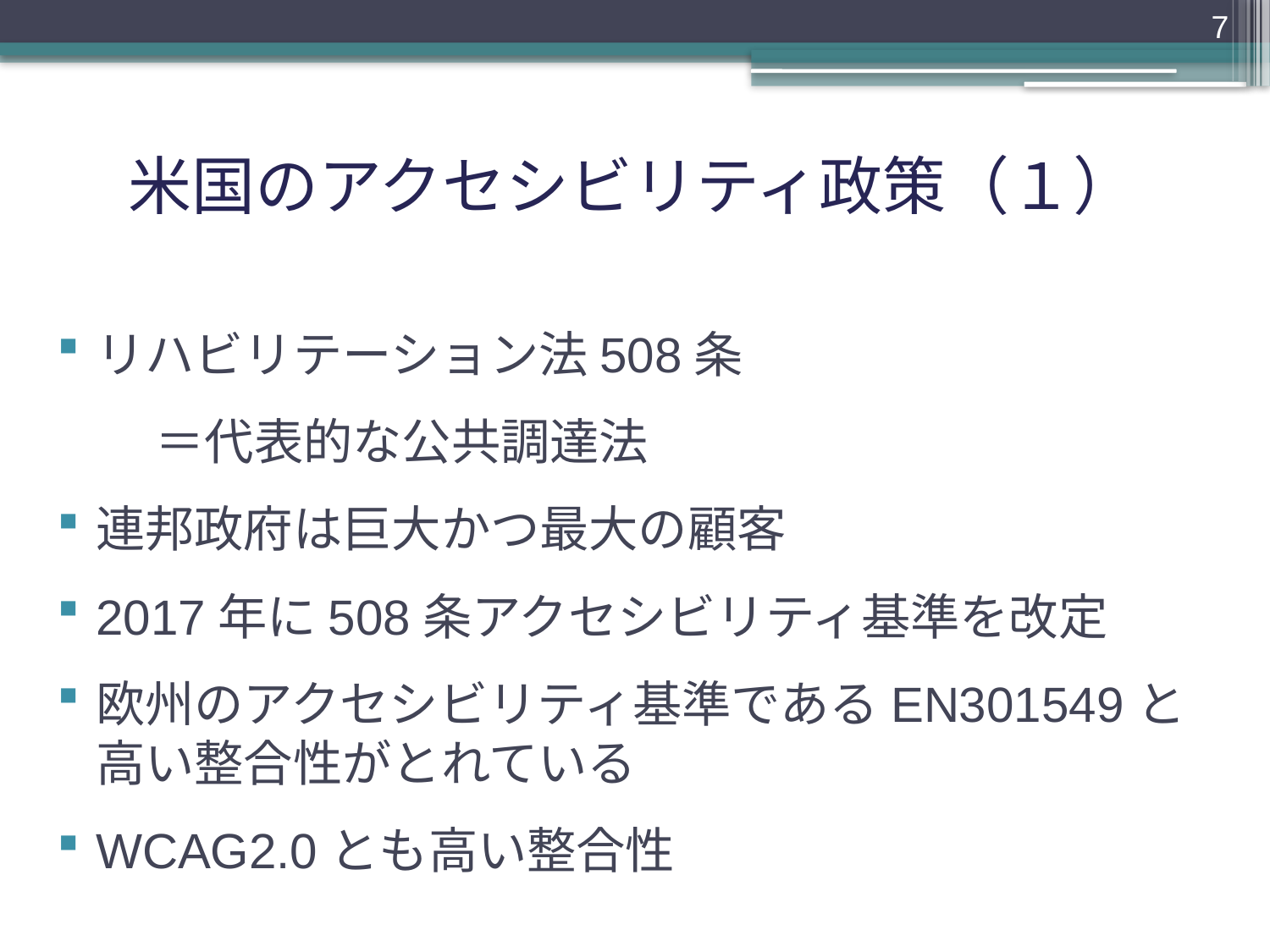

7
# 米国のアクセシビリティ政策（１）
リハビリテーション法508条
　　＝代表的な公共調達法
連邦政府は巨大かつ最大の顧客
2017年に508条アクセシビリティ基準を改定
欧州のアクセシビリティ基準であるEN301549と高い整合性がとれている
WCAG2.0とも高い整合性